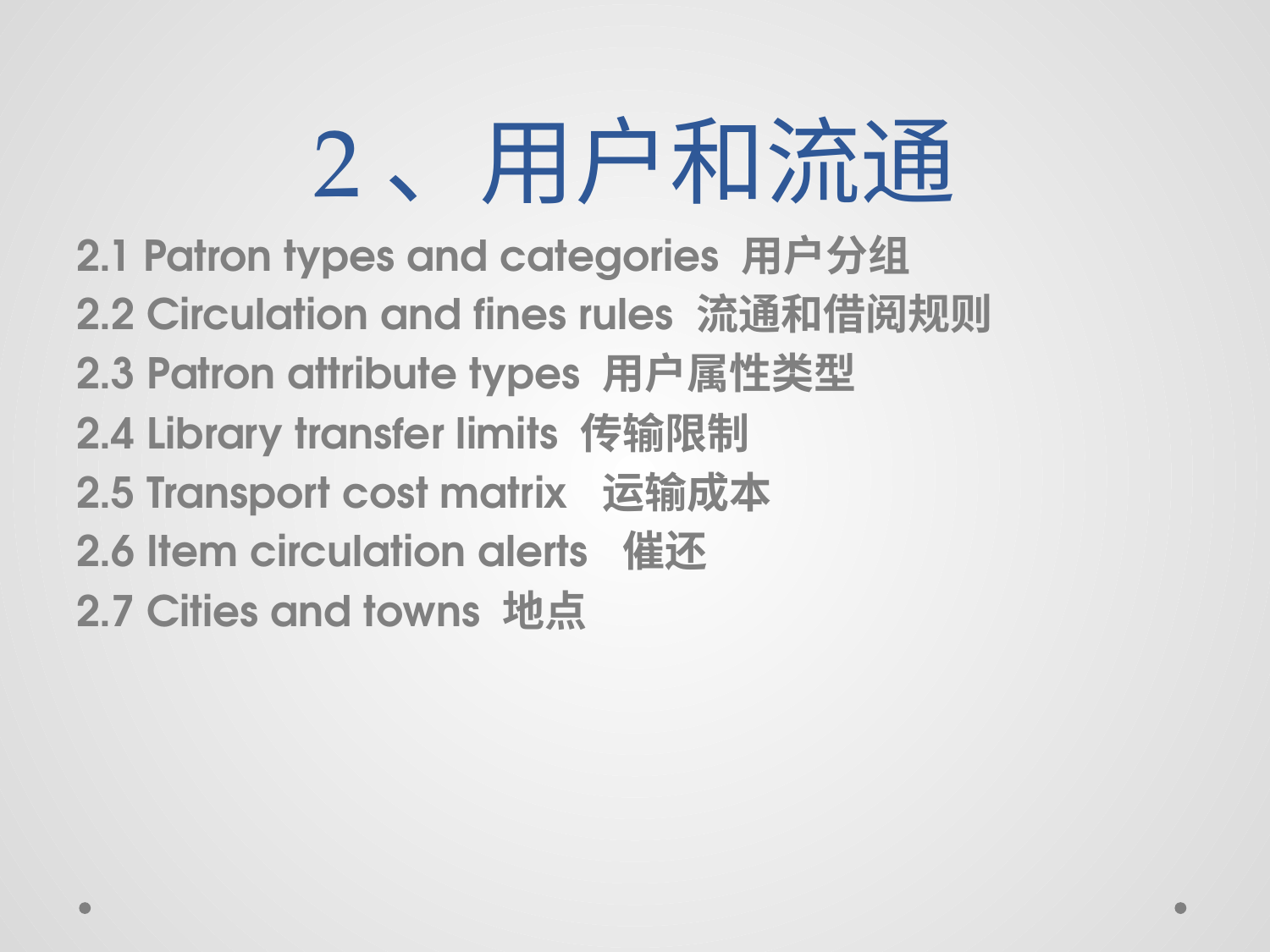

# 2、用户和流通
2.1 Patron types and categories 用户分组
2.2 Circulation and fines rules 流通和借阅规则
2.3 Patron attribute types 用户属性类型
2.4 Library transfer limits 传输限制
2.5 Transport cost matrix  运输成本
2.6 Item circulation alerts  催还
2.7 Cities and towns 地点